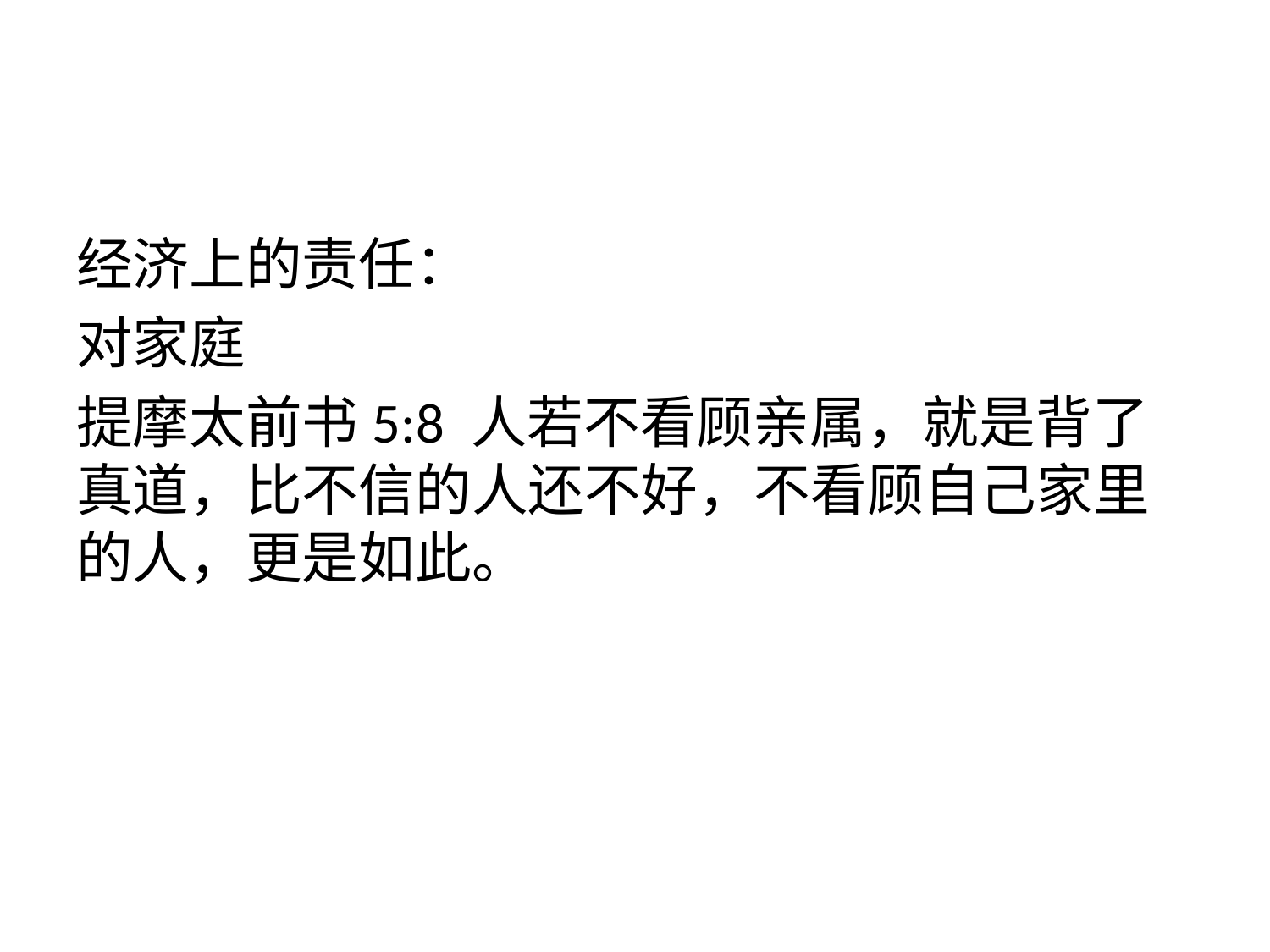

#
经济上的责任：
对家庭
提摩太前书5:8 人若不看顾亲属，就是背了真道，比不信的人还不好，不看顾自己家里的人，更是如此。